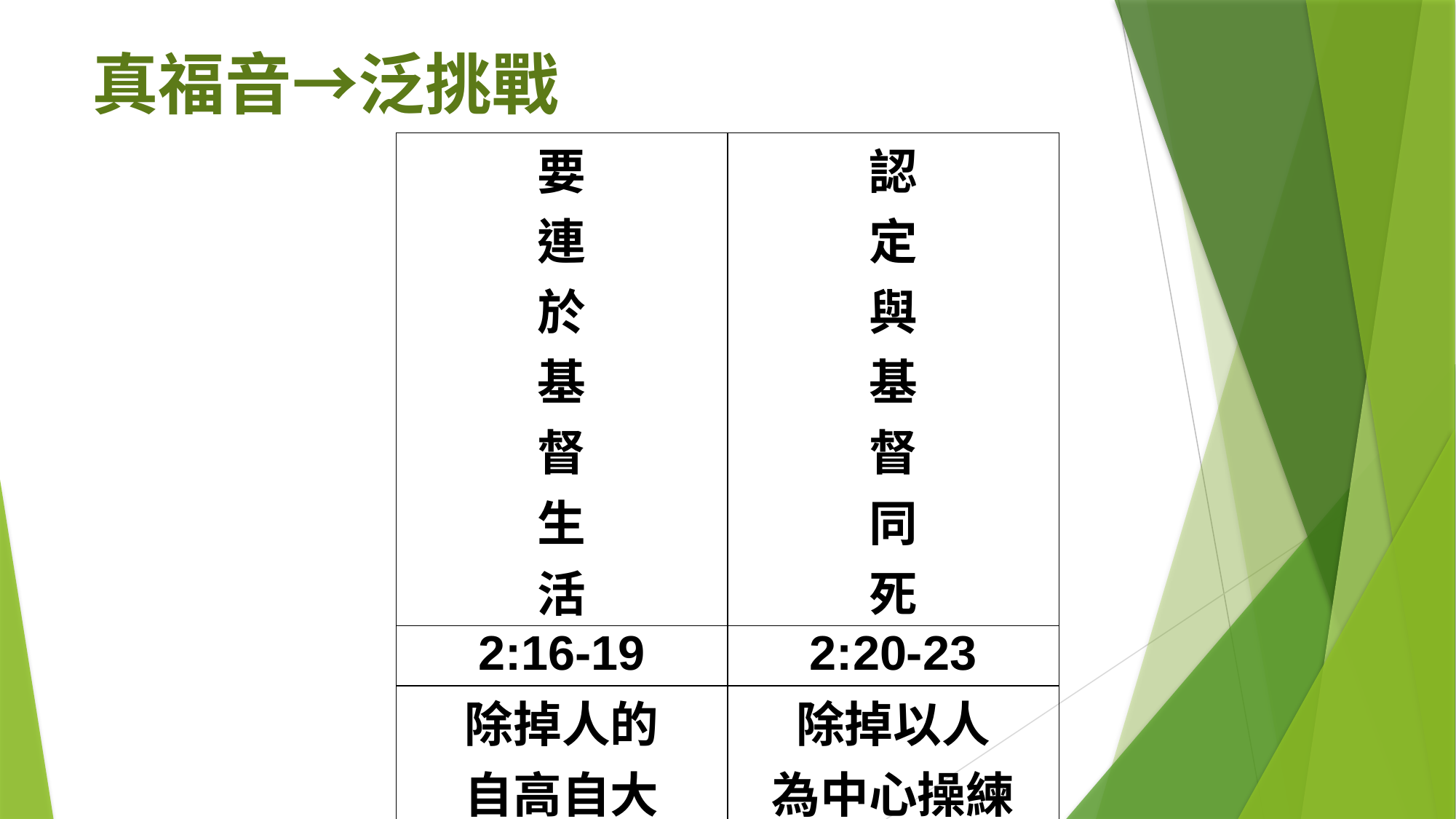

真福音→泛挑戰
| 要 連 於 基 督 生 活 | 認 定 與 基 督 同 死 |
| --- | --- |
| 2:16-19 | 2:20-23 |
| 除掉人的 自高自大 | 除掉以人 為中心操練 |
| 敬拜就是以基督為中心 |  |